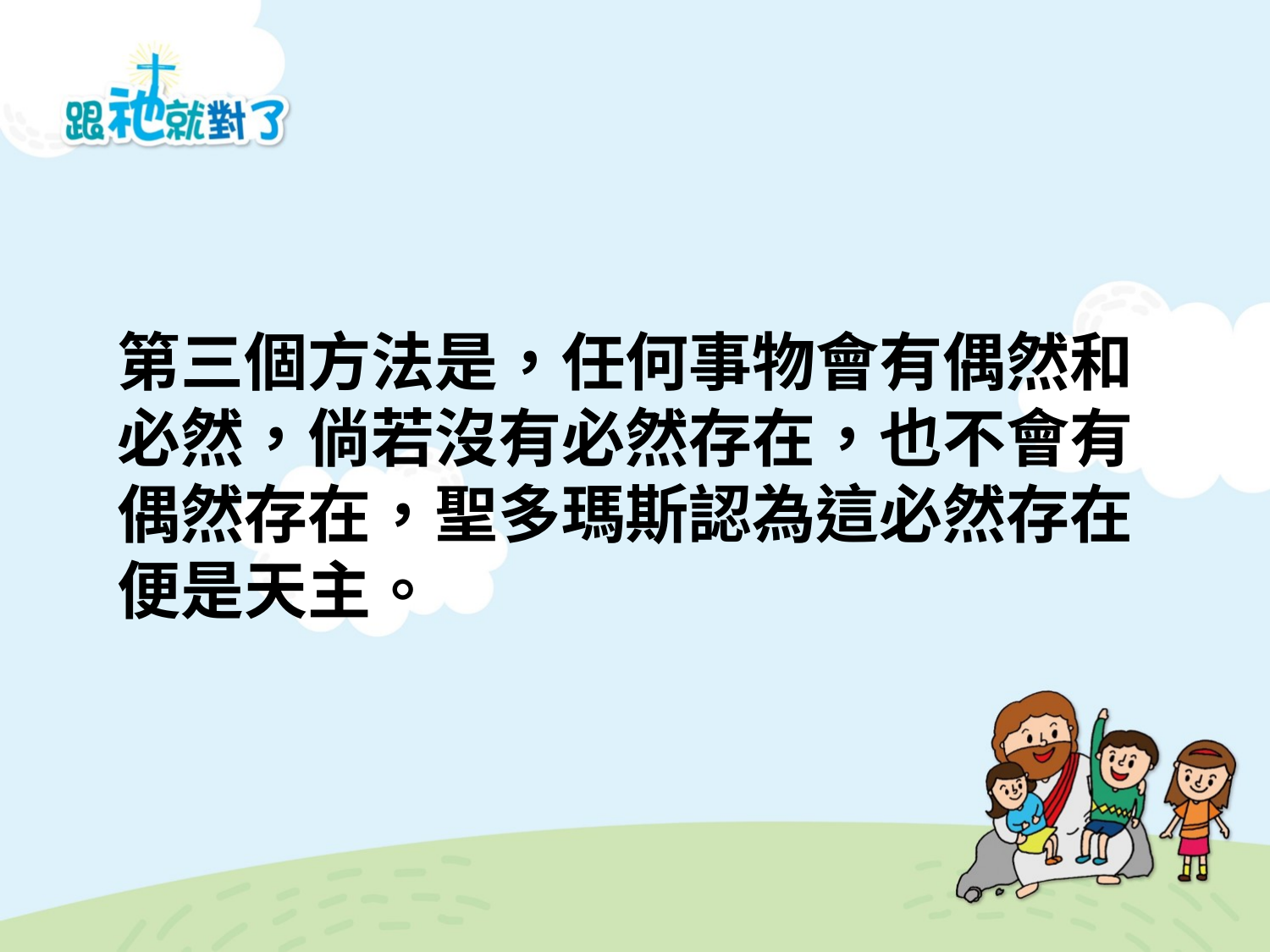

第三個方法是，任何事物會有偶然和必然，倘若沒有必然存在，也不會有偶然存在，聖多瑪斯認為這必然存在便是天主。